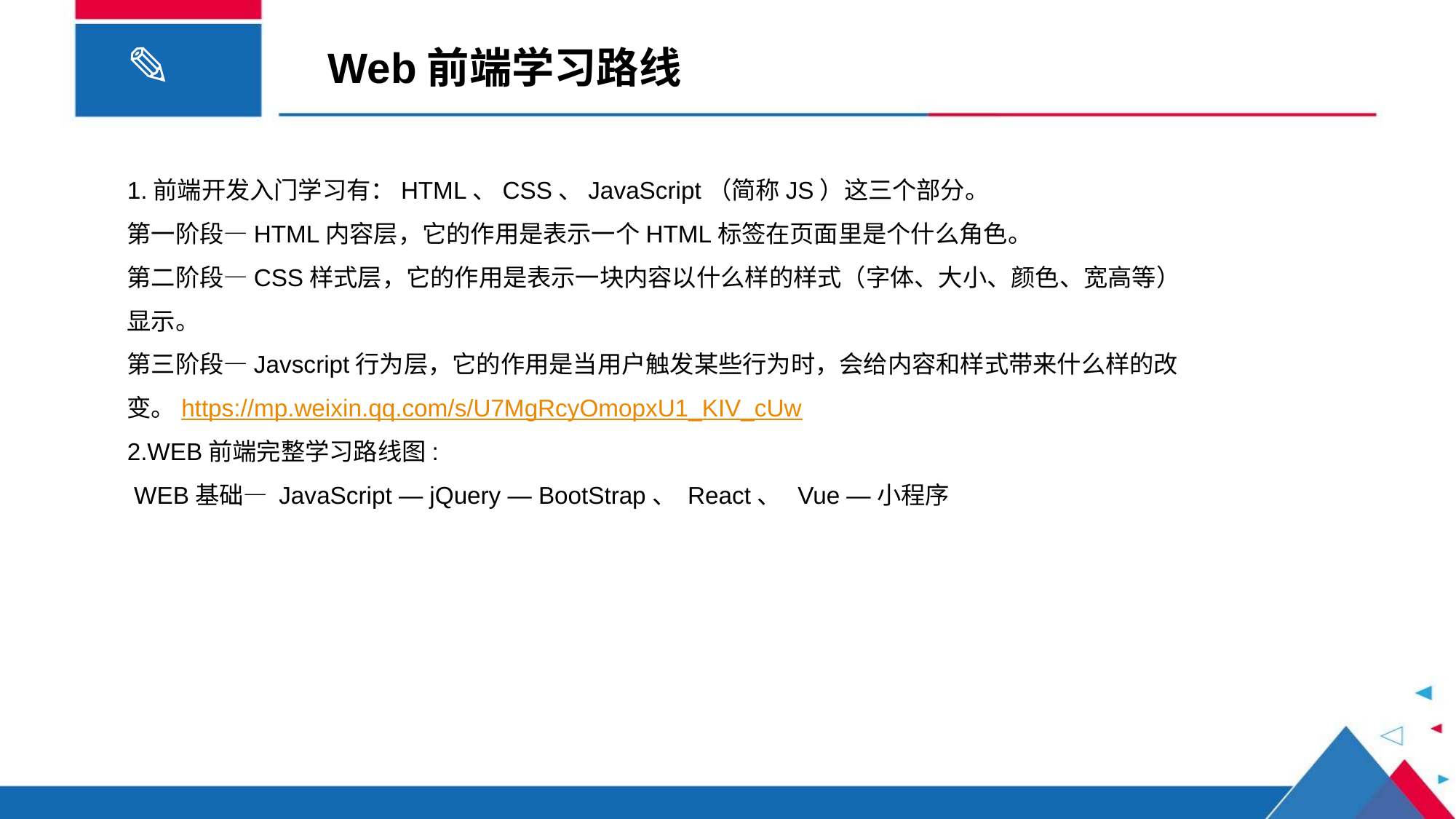

Web前端学习路线
1.前端开发入门学习有：HTML、CSS、JavaScript（简称JS）这三个部分。
第一阶段—HTML内容层，它的作用是表示一个HTML标签在页面里是个什么角色。
第二阶段—CSS样式层，它的作用是表示一块内容以什么样的样式（字体、大小、颜色、宽高等）显示。
第三阶段—Javscript行为层，它的作用是当用户触发某些行为时，会给内容和样式带来什么样的改变。https://mp.weixin.qq.com/s/U7MgRcyOmopxU1_KIV_cUw
2.WEB前端完整学习路线图:
 WEB基础— JavaScript — jQuery — BootStrap、 React、  Vue —小程序